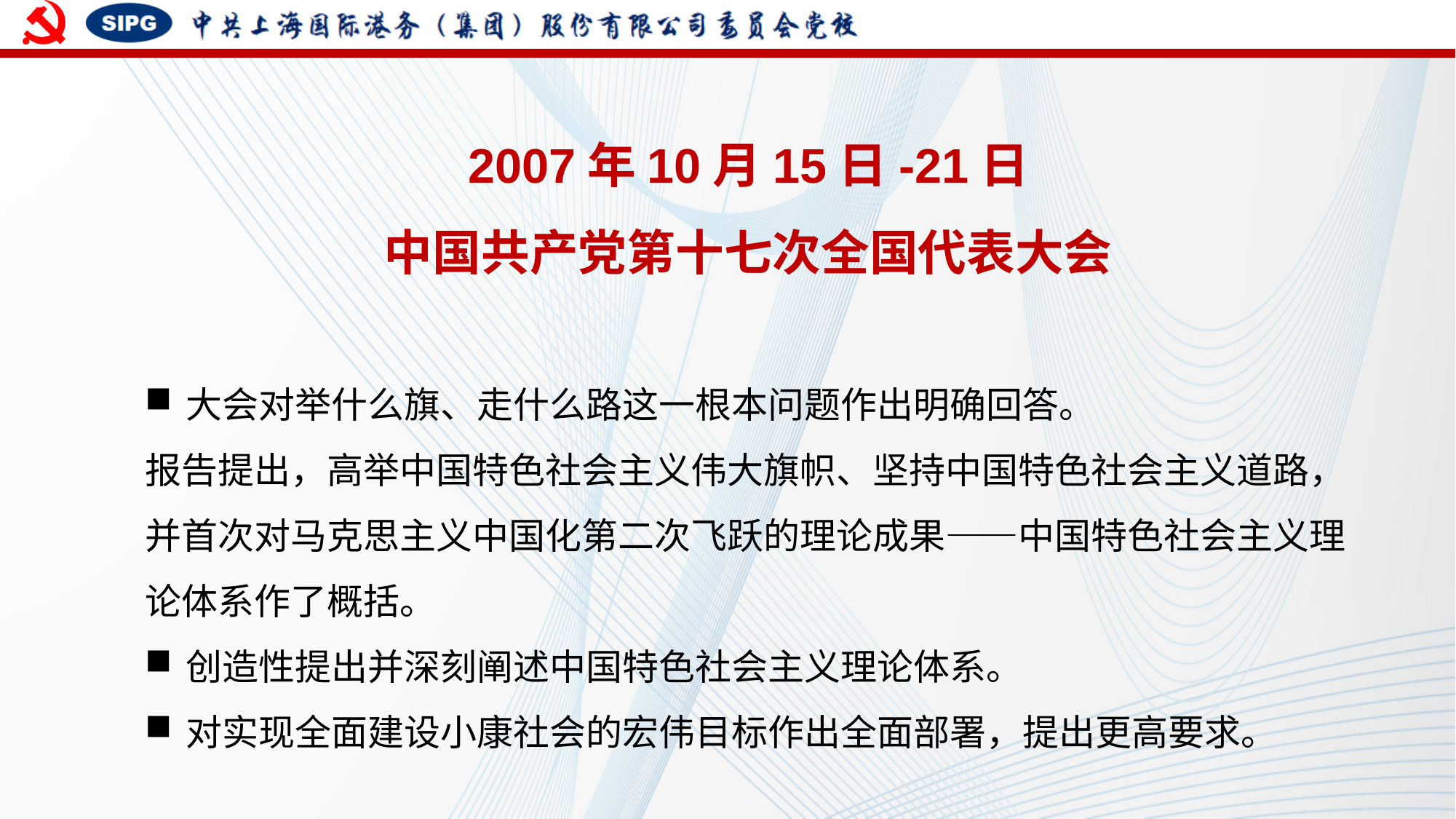

2007年10月15日-21日
中国共产党第十七次全国代表大会
大会对举什么旗、走什么路这一根本问题作出明确回答。
报告提出，高举中国特色社会主义伟大旗帜、坚持中国特色社会主义道路，并首次对马克思主义中国化第二次飞跃的理论成果——中国特色社会主义理论体系作了概括。
创造性提出并深刻阐述中国特色社会主义理论体系。
对实现全面建设小康社会的宏伟目标作出全面部署，提出更高要求。